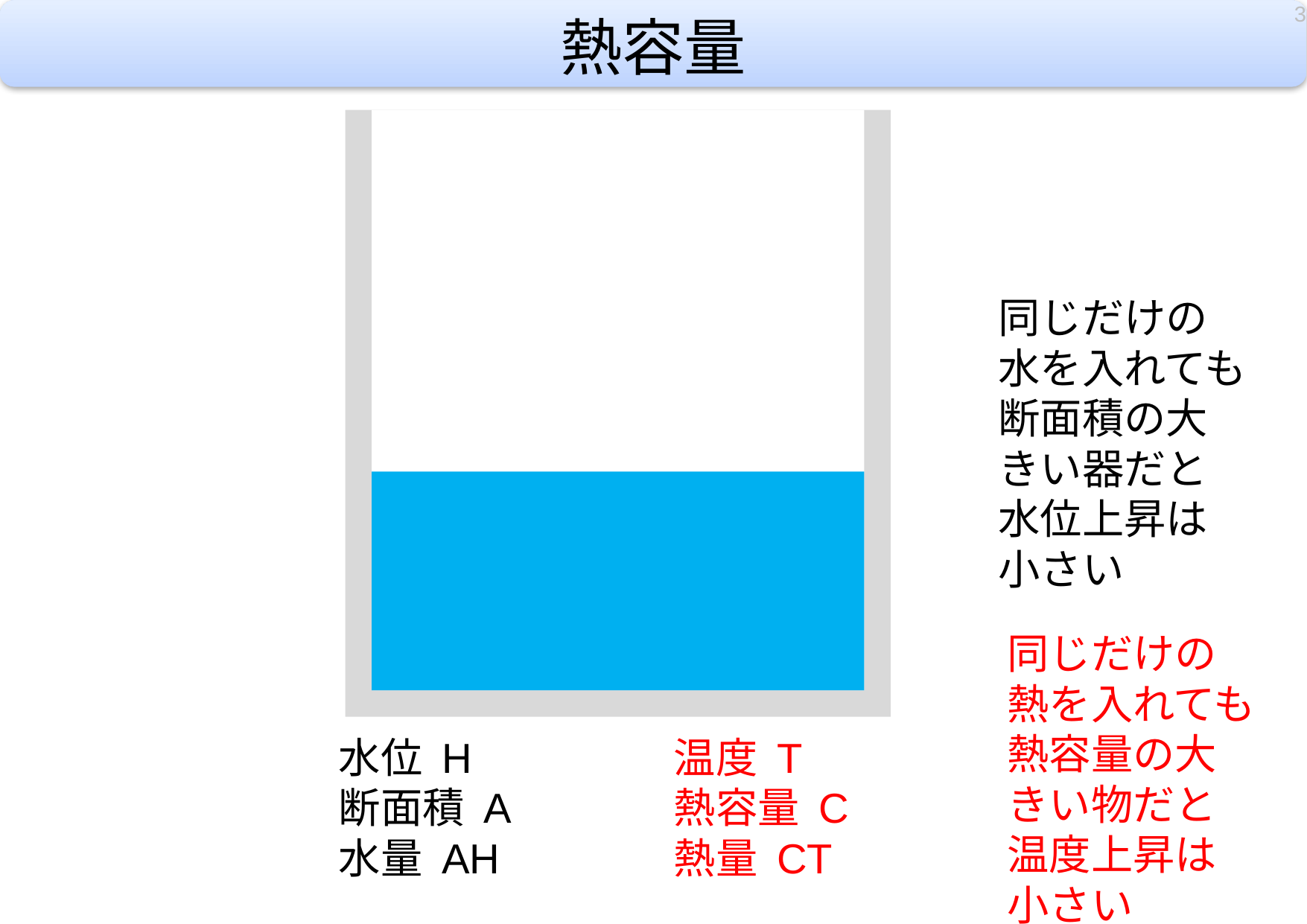

3
# 熱容量

同じだけの水を入れても断面積の大きい器だと水位上昇は小さい

同じだけの熱を入れても熱容量の大きい物だと温度上昇は小さい
水位 H		温度 T
断面積 A		熱容量 C
水量 AH		熱量 CT